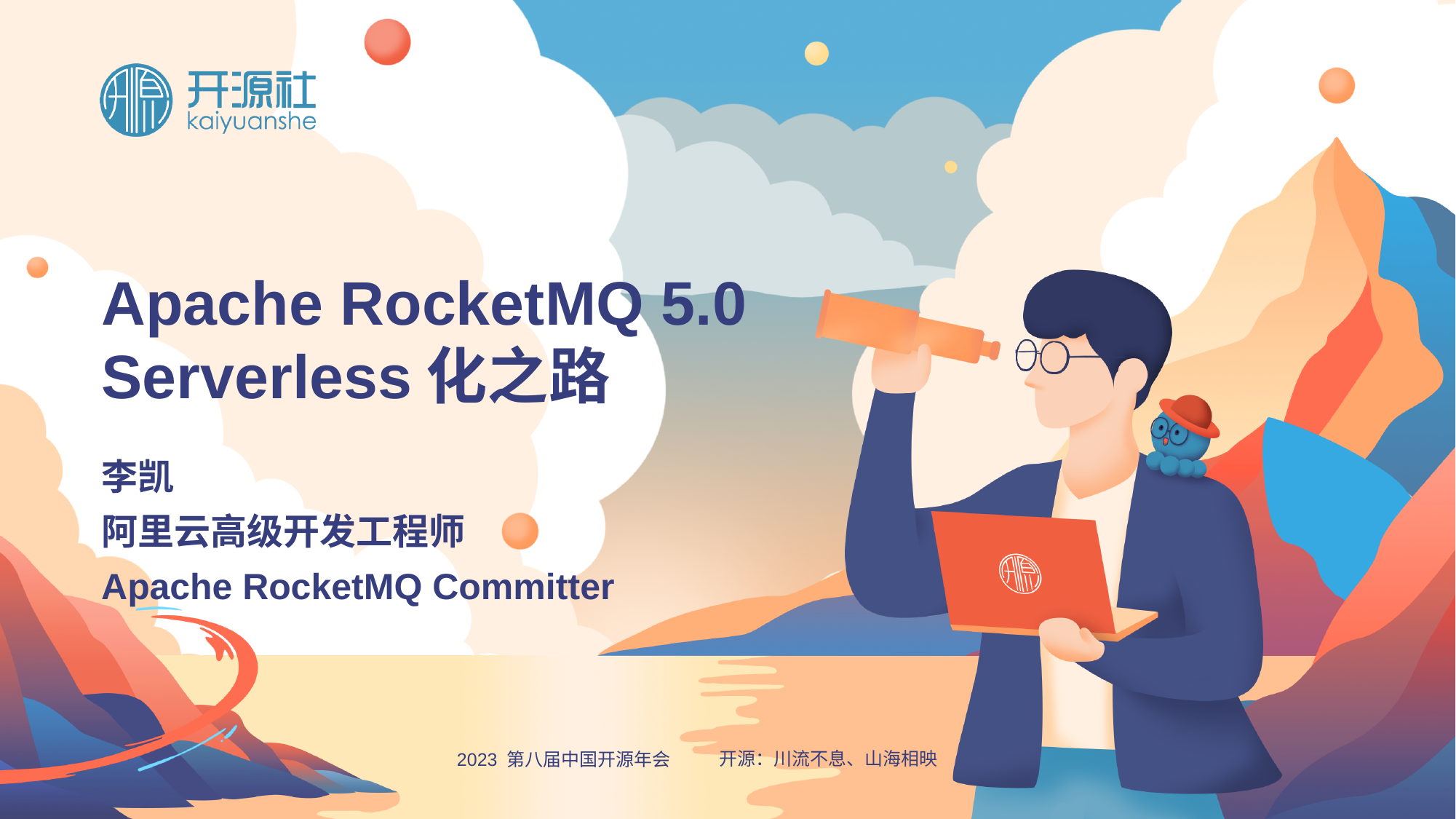

# Apache RocketMQ 5.0 Serverless化之路
李凯
阿里云高级开发工程师
Apache RocketMQ Committer